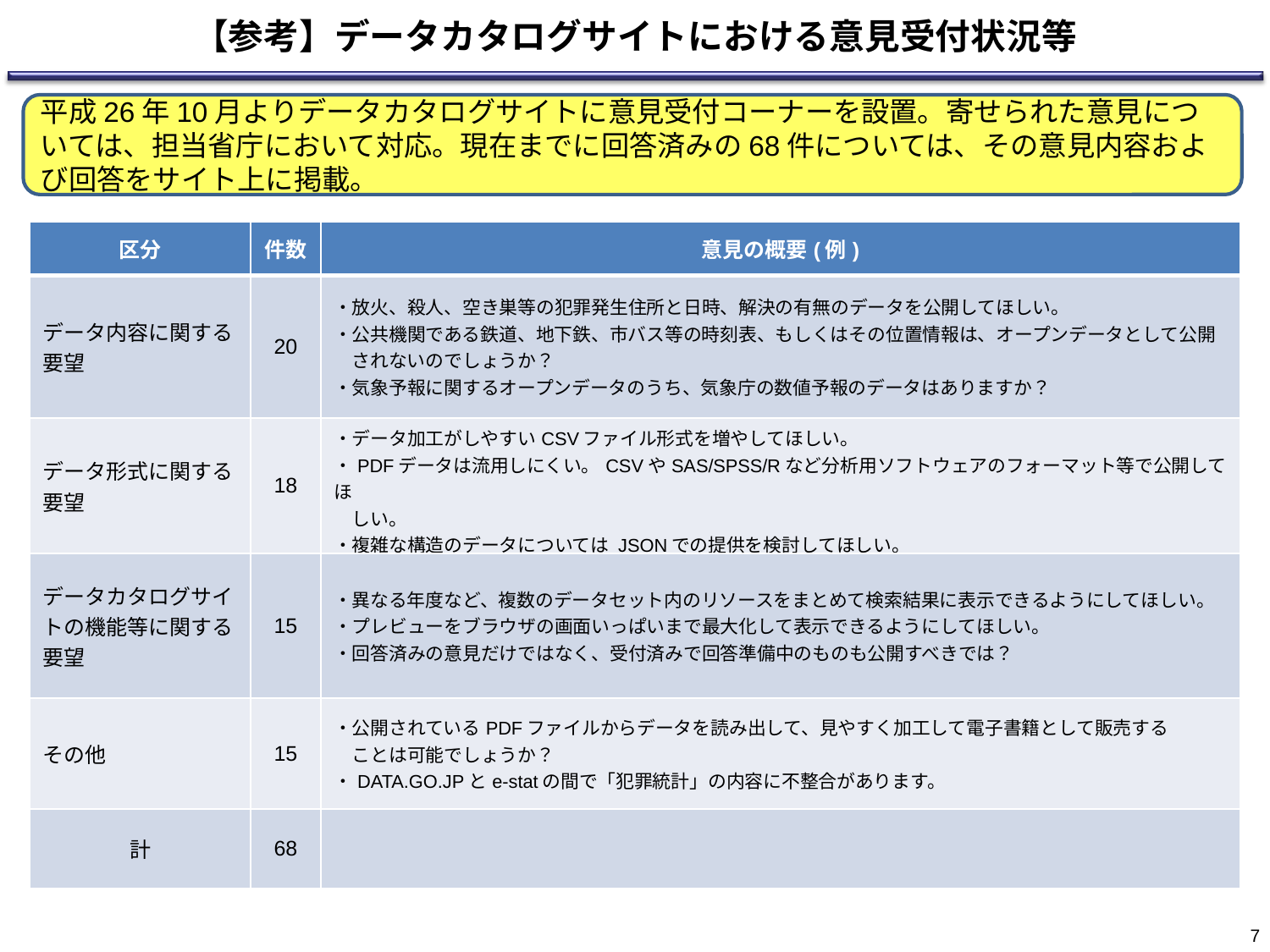

【参考】データカタログサイトにおける意見受付状況等
平成26年10月よりデータカタログサイトに意見受付コーナーを設置。寄せられた意見については、担当省庁において対応。現在までに回答済みの68件については、その意見内容および回答をサイト上に掲載。
| 区分 | 件数 | 意見の概要(例) |
| --- | --- | --- |
| データ内容に関する要望 | 20 | ・放火、殺人、空き巣等の犯罪発生住所と日時、解決の有無のデータを公開してほしい。 ・公共機関である鉄道、地下鉄、市バス等の時刻表、もしくはその位置情報は、オープンデータとして公開 　されないのでしょうか？ ・気象予報に関するオープンデータのうち、気象庁の数値予報のデータはありますか？ |
| データ形式に関する要望 | 18 | ・データ加工がしやすいCSVファイル形式を増やしてほしい。 ・PDFデータは流用しにくい。CSVやSAS/SPSS/Rなど分析用ソフトウェアのフォーマット等で公開してほ 　しい。 ・複雑な構造のデータについては JSONでの提供を検討してほしい。 |
| データカタログサイトの機能等に関する要望 | 15 | ・異なる年度など、複数のデータセット内のリソースをまとめて検索結果に表示できるようにしてほしい。 ・プレビューをブラウザの画面いっぱいまで最大化して表示できるようにしてほしい。 ・回答済みの意見だけではなく、受付済みで回答準備中のものも公開すべきでは？ |
| その他 | 15 | ・公開されているPDFファイルからデータを読み出して、見やすく加工して電子書籍として販売する 　ことは可能でしょうか？ ・DATA.GO.JPとe-statの間で「犯罪統計」の内容に不整合があります。 |
| 計 | 68 |  |
7